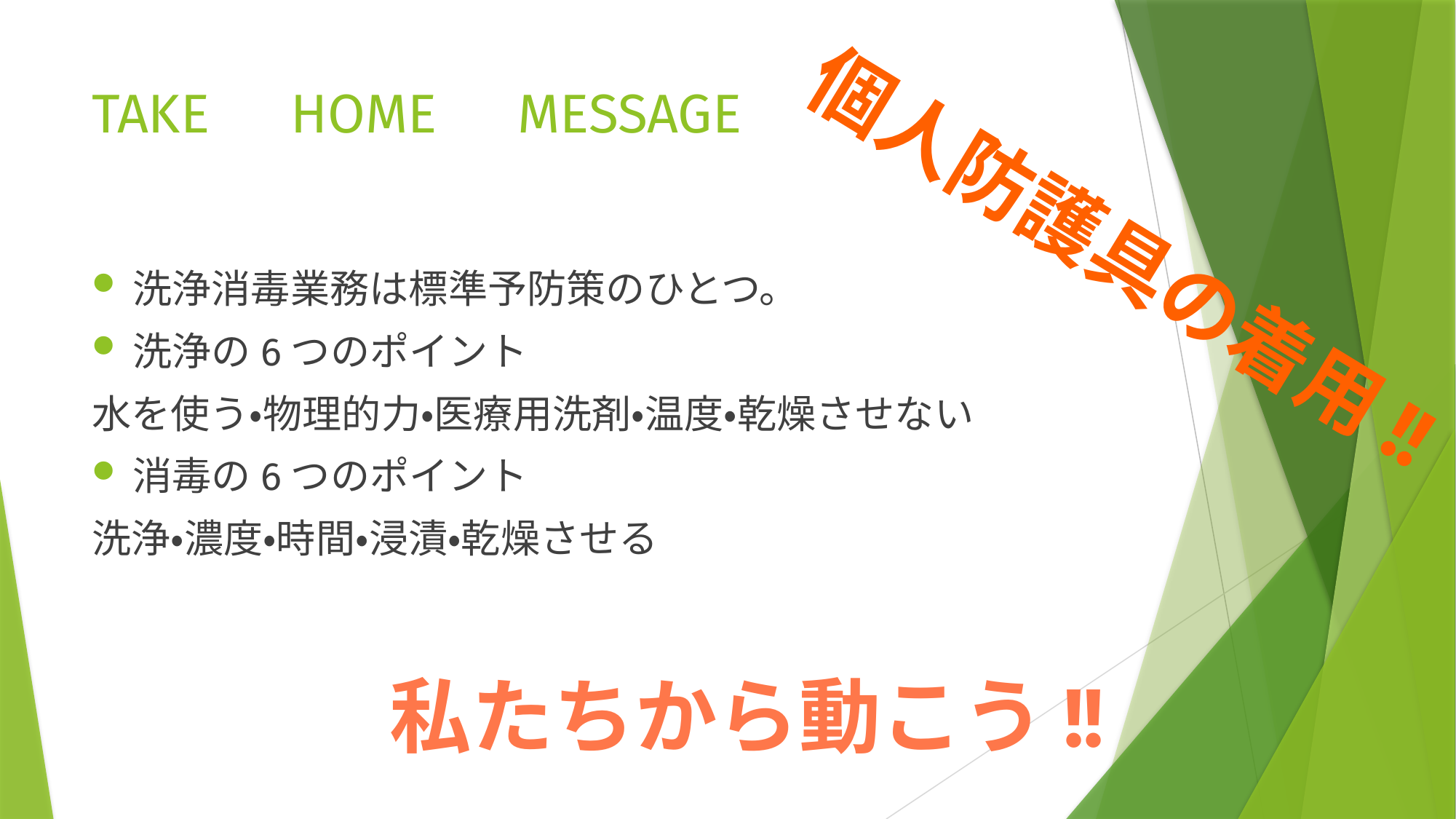

# TAKE　HOME　MESSAGE
個人防護具の着用!!
洗浄消毒業務は標準予防策のひとつ。
洗浄の6つのポイント
水を使う・物理的力・医療用洗剤・温度・乾燥させない
消毒の6つのポイント
洗浄・濃度・時間・浸漬・乾燥させる

私たちから動こう!!